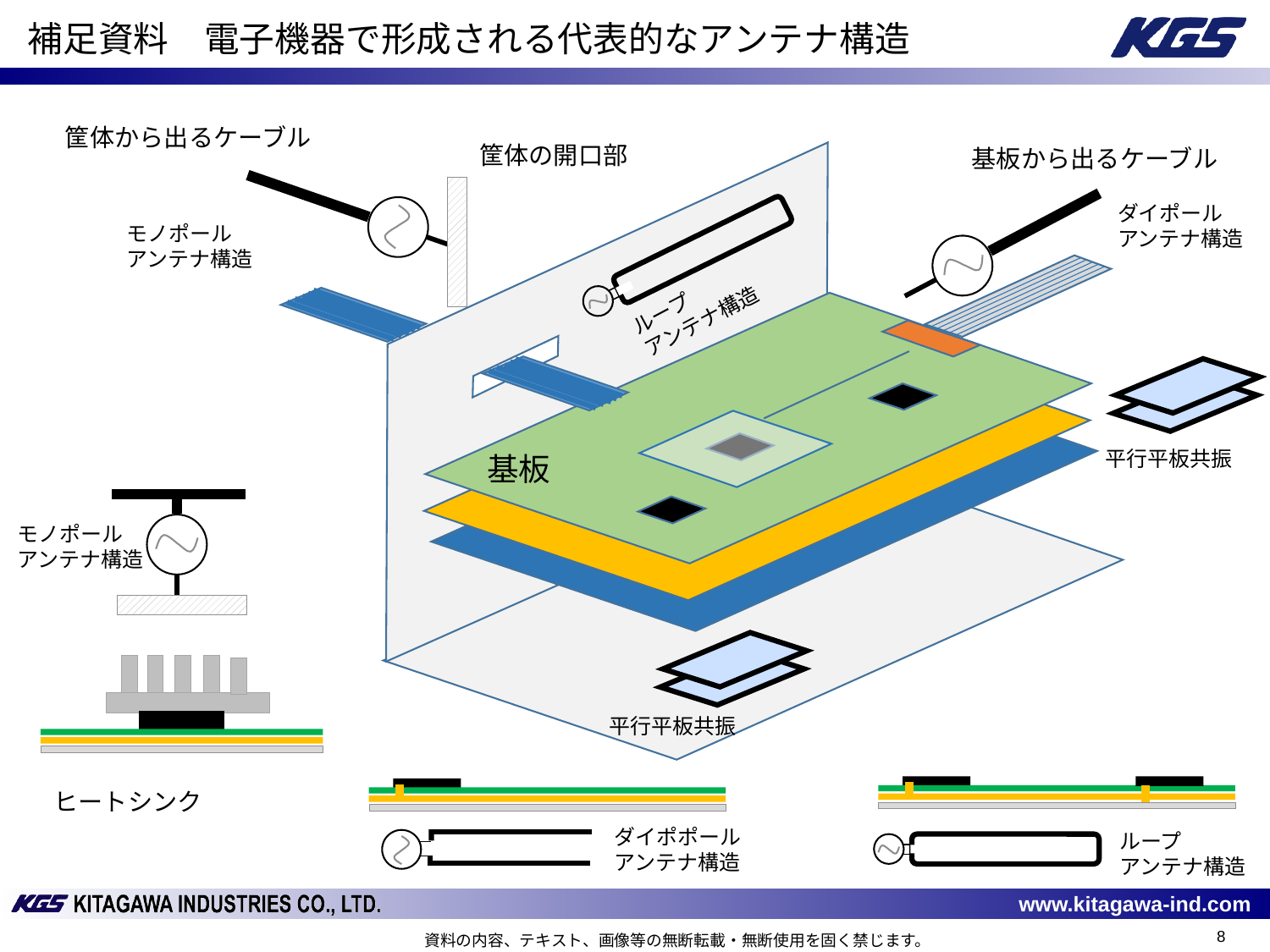

補足資料　電子機器で形成される代表的なアンテナ構造

筐体から出るケーブル
筐体の開口部

基板から出るケーブル

ダイポール
アンテナ構造
モノポール
アンテナ構造

ループ
アンテナ構造

平行平板共振
基板

モノポール
アンテナ構造

平行平板共振

ヒートシンク

ダイポポール
アンテナ構造
ループ
アンテナ構造

8
資料の内容、テキスト、画像等の無断転載・無断使用を固く禁じます。